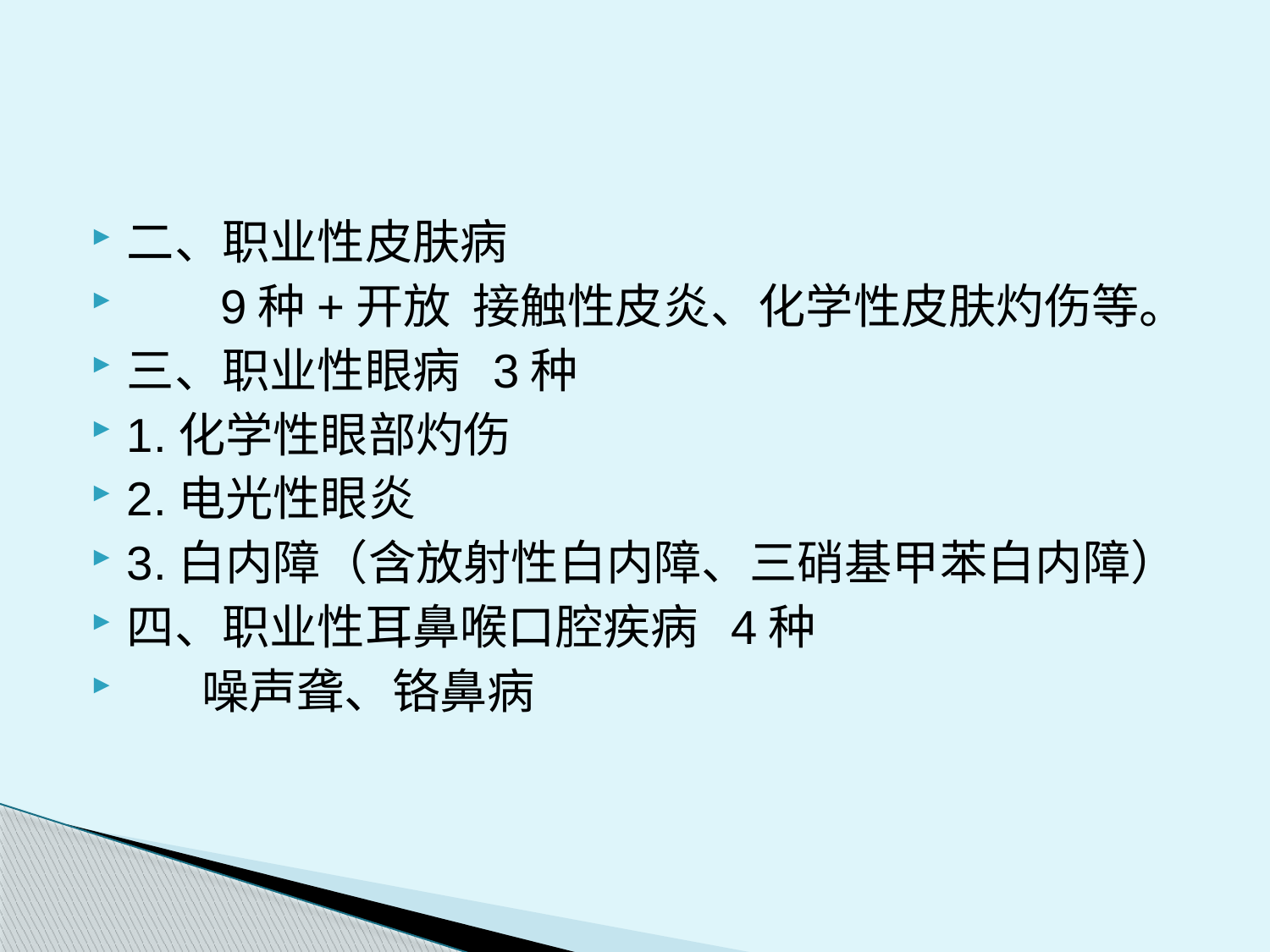

#
二、职业性皮肤病
       9种+开放  接触性皮炎、化学性皮肤灼伤等。
三、职业性眼病  3种
1.化学性眼部灼伤
2.电光性眼炎
3.白内障（含放射性白内障、三硝基甲苯白内障）
四、职业性耳鼻喉口腔疾病  4种
      噪声聋、铬鼻病